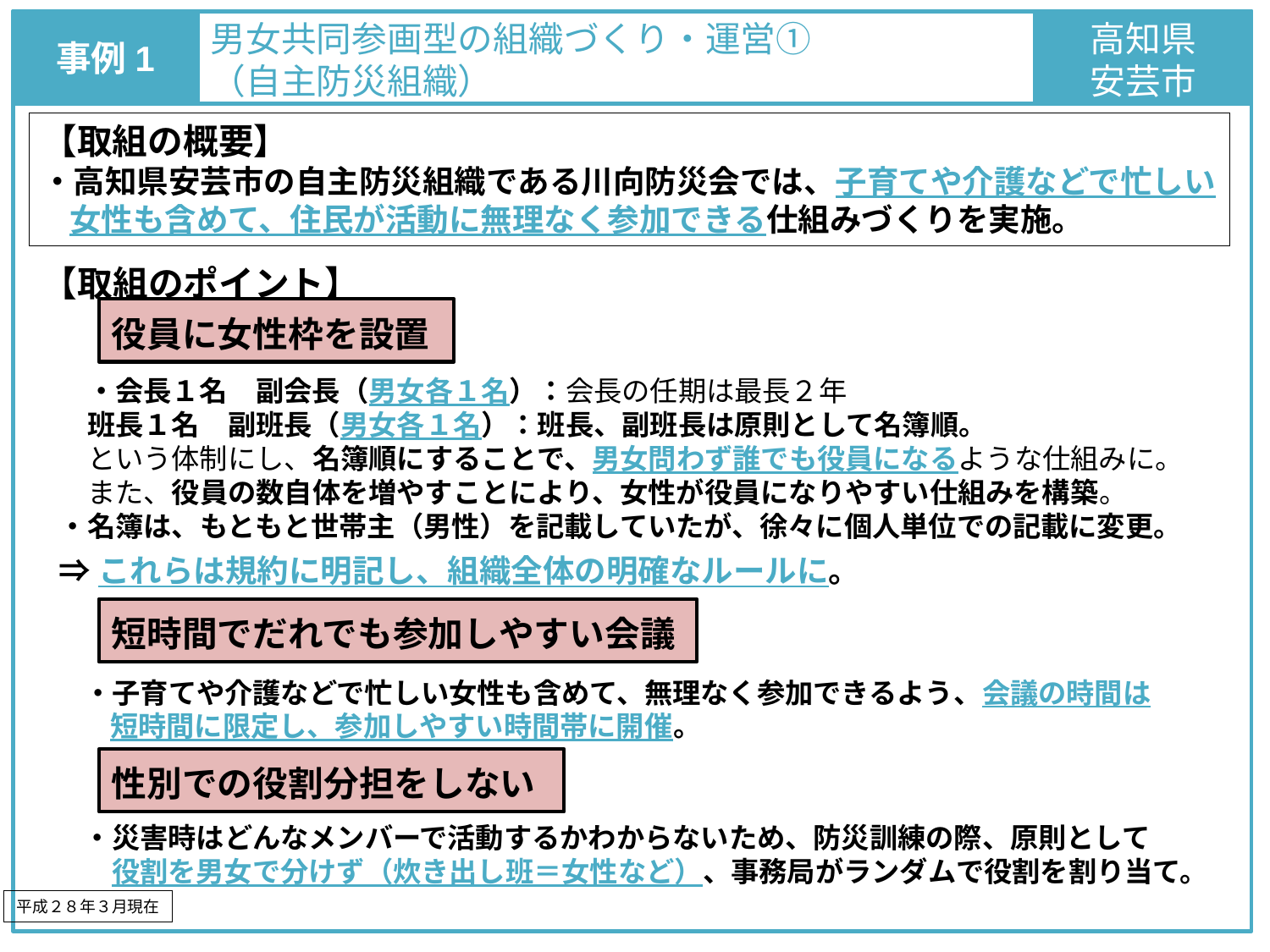

事例1
男女共同参画型の組織づくり・運営①
（自主防災組織）
高知県
安芸市
【取組の概要】
・高知県安芸市の自主防災組織である川向防災会では、子育てや介護などで忙しい女性も含めて、住民が活動に無理なく参加できる仕組みづくりを実施。
【取組のポイント】
役員に女性枠を設置
・会長１名　副会長（男女各１名）：会長の任期は最長２年
班長１名　副班長（男女各１名）：班長、副班長は原則として名簿順。
という体制にし、名簿順にすることで、男女問わず誰でも役員になるような仕組みに。
また、役員の数自体を増やすことにより、女性が役員になりやすい仕組みを構築。
・名簿は、もともと世帯主（男性）を記載していたが、徐々に個人単位での記載に変更。

⇒これらは規約に明記し、組織全体の明確なルールに。
短時間でだれでも参加しやすい会議
・子育てや介護などで忙しい女性も含めて、無理なく参加できるよう、会議の時間は
短時間に限定し、参加しやすい時間帯に開催。
性別での役割分担をしない
・災害時はどんなメンバーで活動するかわからないため、防災訓練の際、原則として
役割を男女で分けず（炊き出し班＝女性など）、事務局がランダムで役割を割り当て。
平成２８年３月現在